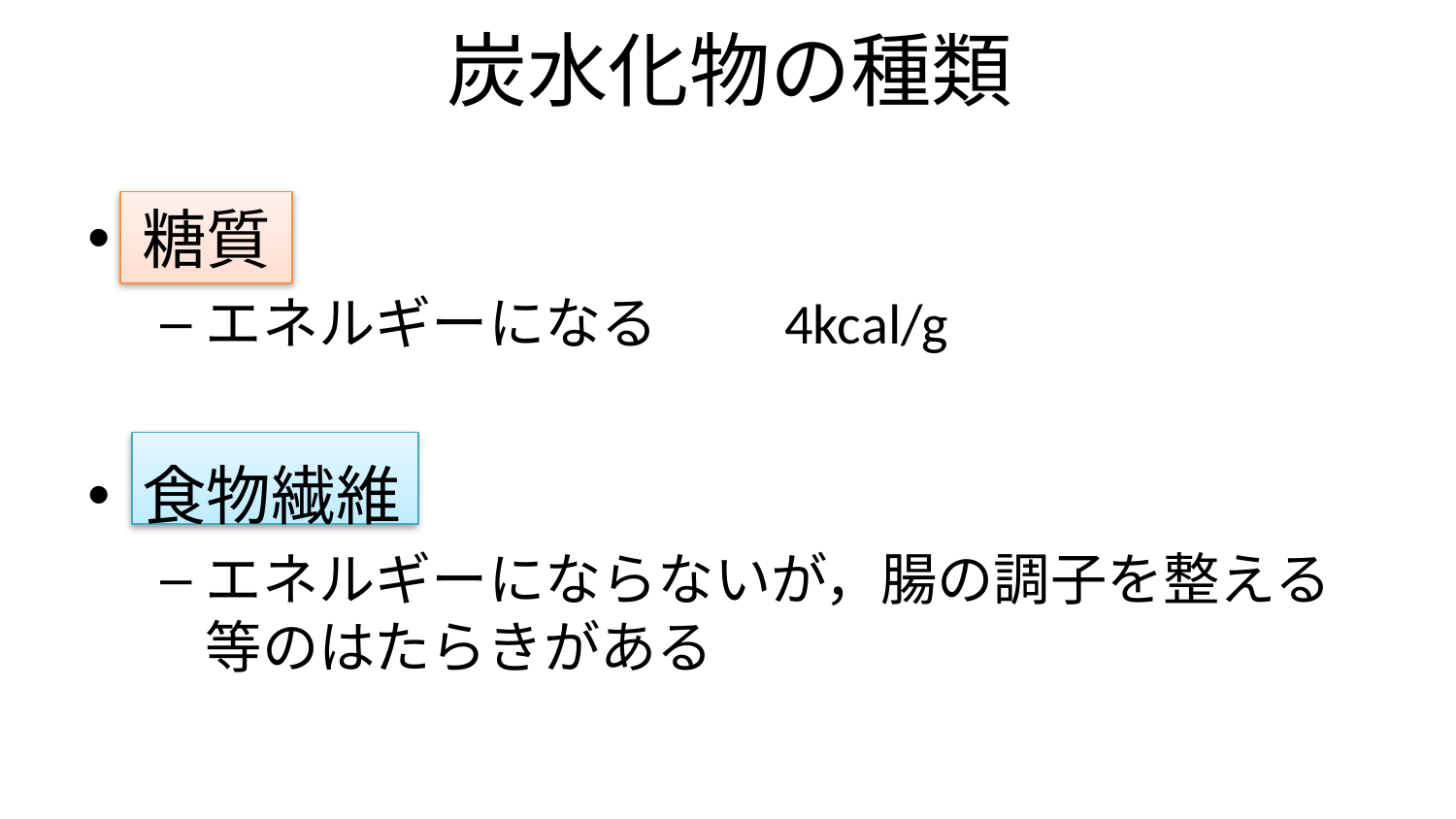

# 炭水化物の種類
糖質
エネルギーになる　　4kcal/g

食物繊維
エネルギーにならないが，腸の調子を整える等のはたらきがある